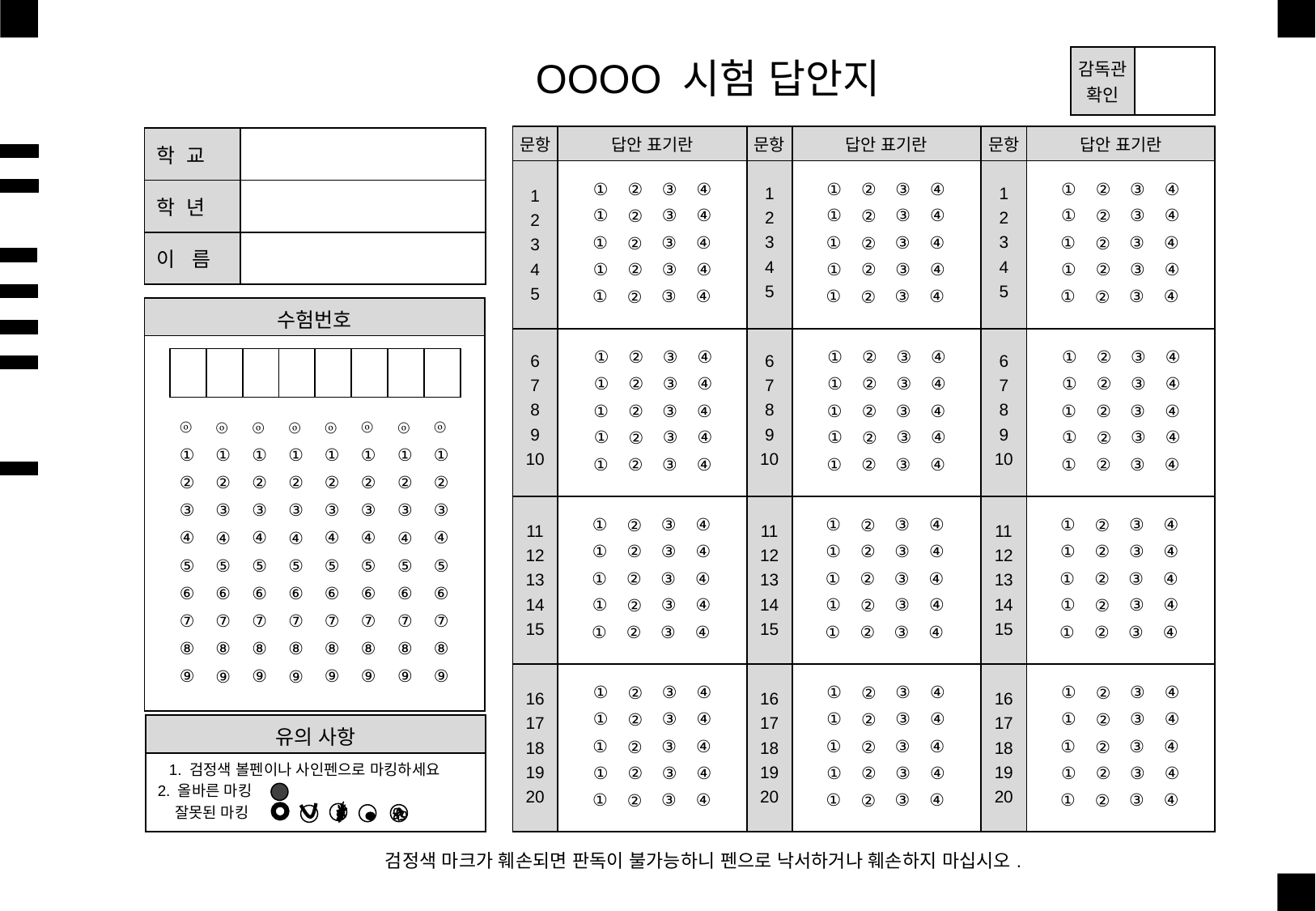

OOOO 시험 답안지
| 감독관확인 |  |
| --- | --- |
| 문항 | 답안 표기란 | 문항 | 답안 표기란 | 문항 | 답안 표기란 |
| --- | --- | --- | --- | --- | --- |
| 1 2 3 4 5 |  | 1 2 3 4 5 |  | 1 2 3 4 5 |  |
| 6 7 8 9 10 |  | 6 7 8 9 10 |  | 6 7 8 9 10 |  |
| 11 12 13 14 15 |  | 11 12 13 14 15 |  | 11 12 13 14 15 |  |
| 16 17 18 19 20 |  | 16 17 18 19 20 |  | 16 17 18 19 20 |  |
| 학 교 |  |
| --- | --- |
| 학 년 |  |
| 이 름 |  |

①
③
④
②
①
③
④
②
①
③
④
②
①
③
④
②
①
③
④
②
①
③
④
②
①
③
④
②
①
③
④
②
①
③
④
②
①
③
④
②
①
③
④
②
①
③
④
②
①
③
④
②
①
③
④
②
①
③
④
②

| 수험번호 |
| --- |
|  |

①
③
④
②
①
③
④
②
①
③
④
②
①
③
④
②
①
③
④
②
①
③
④
②
①
③
④
②
①
③
④
②
①
③
④
②
①
③
④
②
①
③
④
②
①
③
④
②
①
③
④
②
①
③
④
②
①
③
④
②
|  |  |  |  |  |  |  |  |
| --- | --- | --- | --- | --- | --- | --- | --- |

ⓞ
①
②
③
④
⑤
⑥
⑦
⑧
⑨
ⓞ
①
②
③
④
⑤
⑥
⑦
⑧
⑨
ⓞ
①
②
③
④
⑤
⑥
⑦
⑧
⑨
ⓞ
①
②
③
④
⑤
⑥
⑦
⑧
⑨
ⓞ
①
②
③
④
⑤
⑥
⑦
⑧
⑨
ⓞ
①
②
③
④
⑤
⑥
⑦
⑧
⑨
ⓞ
①
②
③
④
⑤
⑥
⑦
⑧
⑨
ⓞ
①
②
③
④
⑤
⑥
⑦
⑧
⑨

①
③
④
②
①
③
④
②
①
③
④
②
①
③
④
②
①
③
④
②
①
③
④
②
①
③
④
②
①
③
④
②
①
③
④
②
①
③
④
②
①
③
④
②
①
③
④
②
①
③
④
②
①
③
④
②
①
③
④
②
①
③
④
②
①
③
④
②
①
③
④
②
①
③
④
②
①
③
④
②
①
③
④
②
①
③
④
②
①
③
④
②
①
③
④
②
①
③
④
②
①
③
④
②
①
③
④
②
①
③
④
②
①
③
④
②
①
③
④
②
| 유의 사항 |
| --- |
| 2. 올바른 마킹 잘못된 마킹 |
1. 검정색 볼펜이나 사인펜으로 마킹하세요

검정색 마크가 훼손되면 판독이 불가능하니 펜으로 낙서하거나 훼손하지 마십시오.